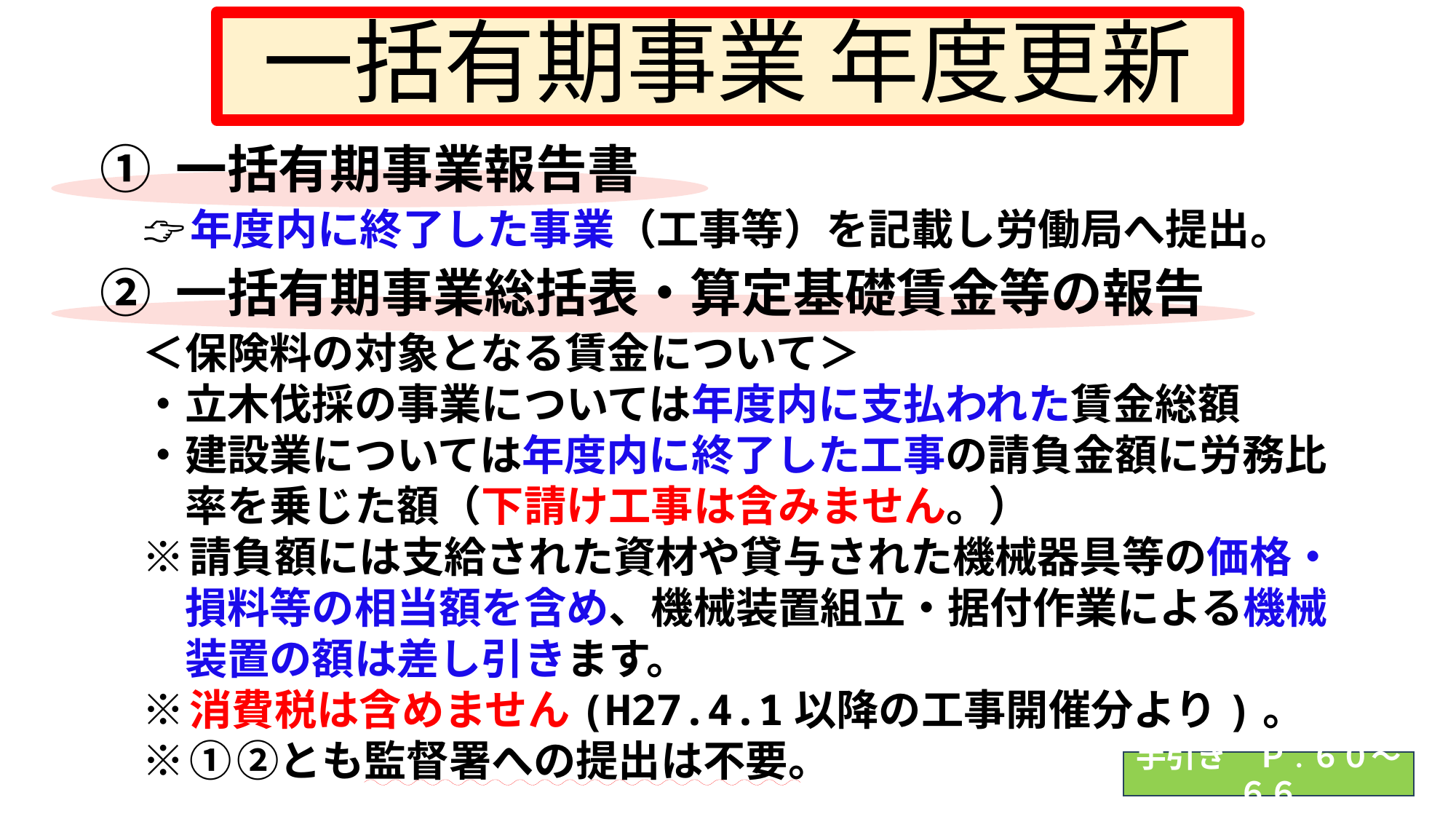

一括有期事業 年度更新
① 一括有期事業報告書

　👉 年度内に終了した事業（工事等）を記載し労働局へ提出。

② 一括有期事業総括表・算定基礎賃金等の報告

　＜保険料の対象となる賃金について＞
　・立木伐採の事業については年度内に支払われた賃金総額
　・建設業については年度内に終了した工事の請負金額に労務比
　　率を乗じた額（下請け工事は含みません。）
　※ 請負額には支給された資材や貸与された機械器具等の価格・
　　損料等の相当額を含め、機械装置組立・据付作業による機械
　　装置の額は差し引きます。
　※ 消費税は含めません(H27.4.1以降の工事開催分より)。
　※ ① ②とも監督署への提出は不要。

手引き　Ｐ.６０～６６